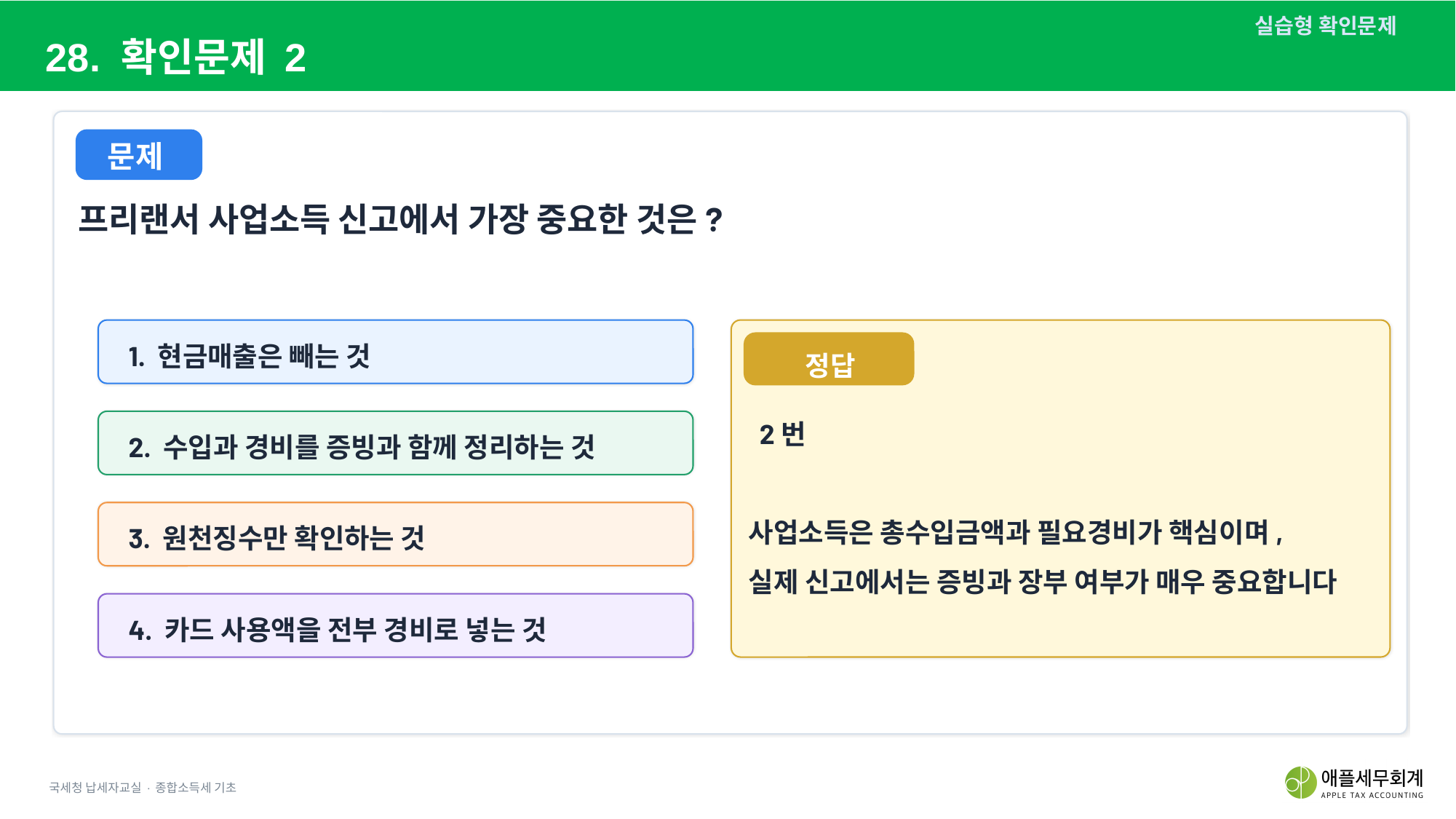

실습형 확인문제
28. 확인문제 2

문제
프리랜서 사업소득 신고에서 가장 중요한 것은?

1. 현금매출은 빼는 것
정답
  2번

사업소득은 총수입금액과 필요경비가 핵심이며,
실제 신고에서는 증빙과 장부 여부가 매우 중요합니다

2. 수입과 경비를 증빙과 함께 정리하는 것

3. 원천징수만 확인하는 것

4. 카드 사용액을 전부 경비로 넣는 것
국세청 납세자교실 · 종합소득세 기초